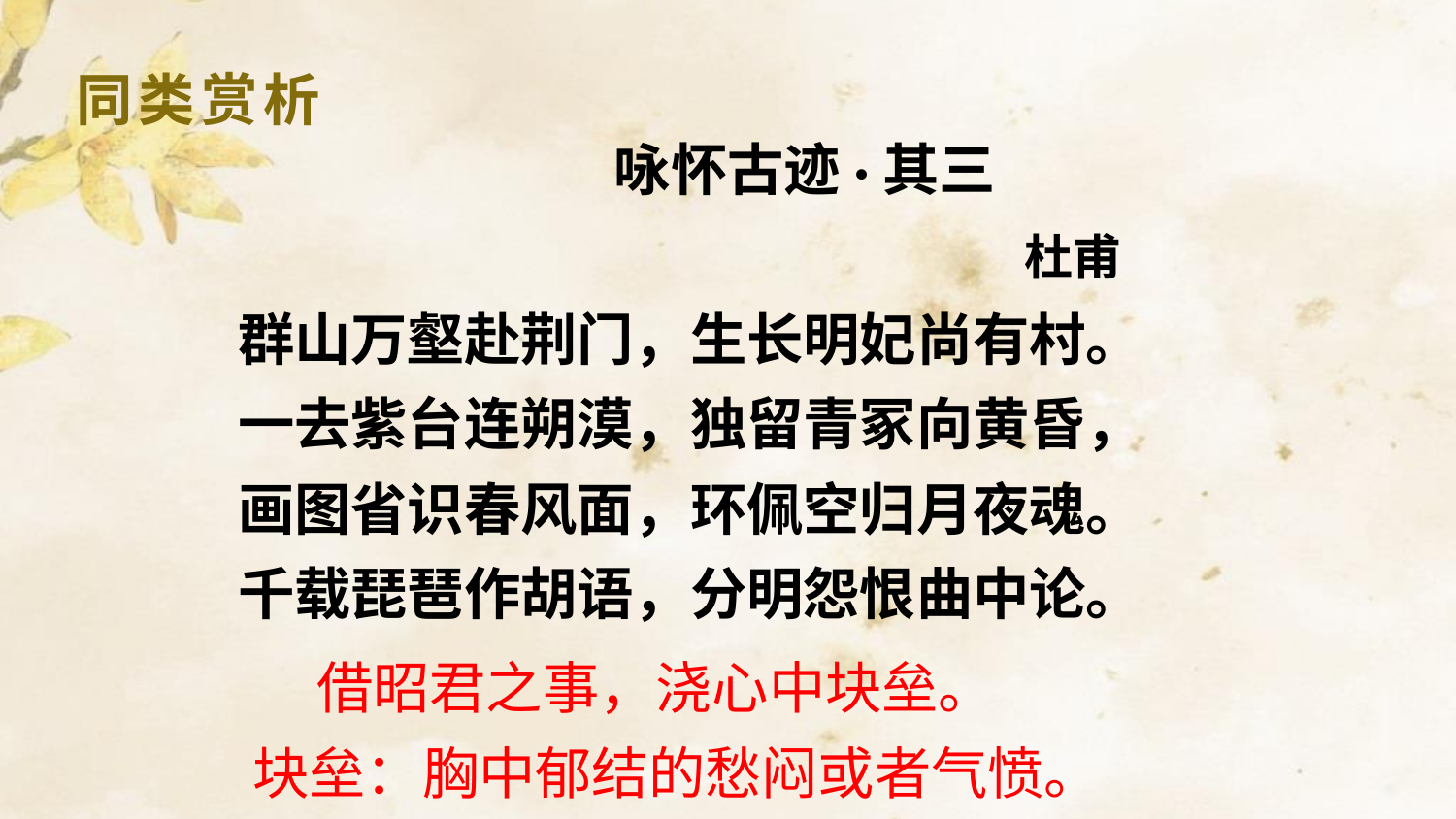

同类赏析
                       咏怀古迹·其三
                                                 杜甫
群山万壑赴荆门，生长明妃尚有村。
一去紫台连朔漠，独留青冢向黄昏，
画图省识春风面，环佩空归月夜魂。
千载琵琶作胡语，分明怨恨曲中论。

    借昭君之事，浇心中块垒。
块垒：胸中郁结的愁闷或者气愤。